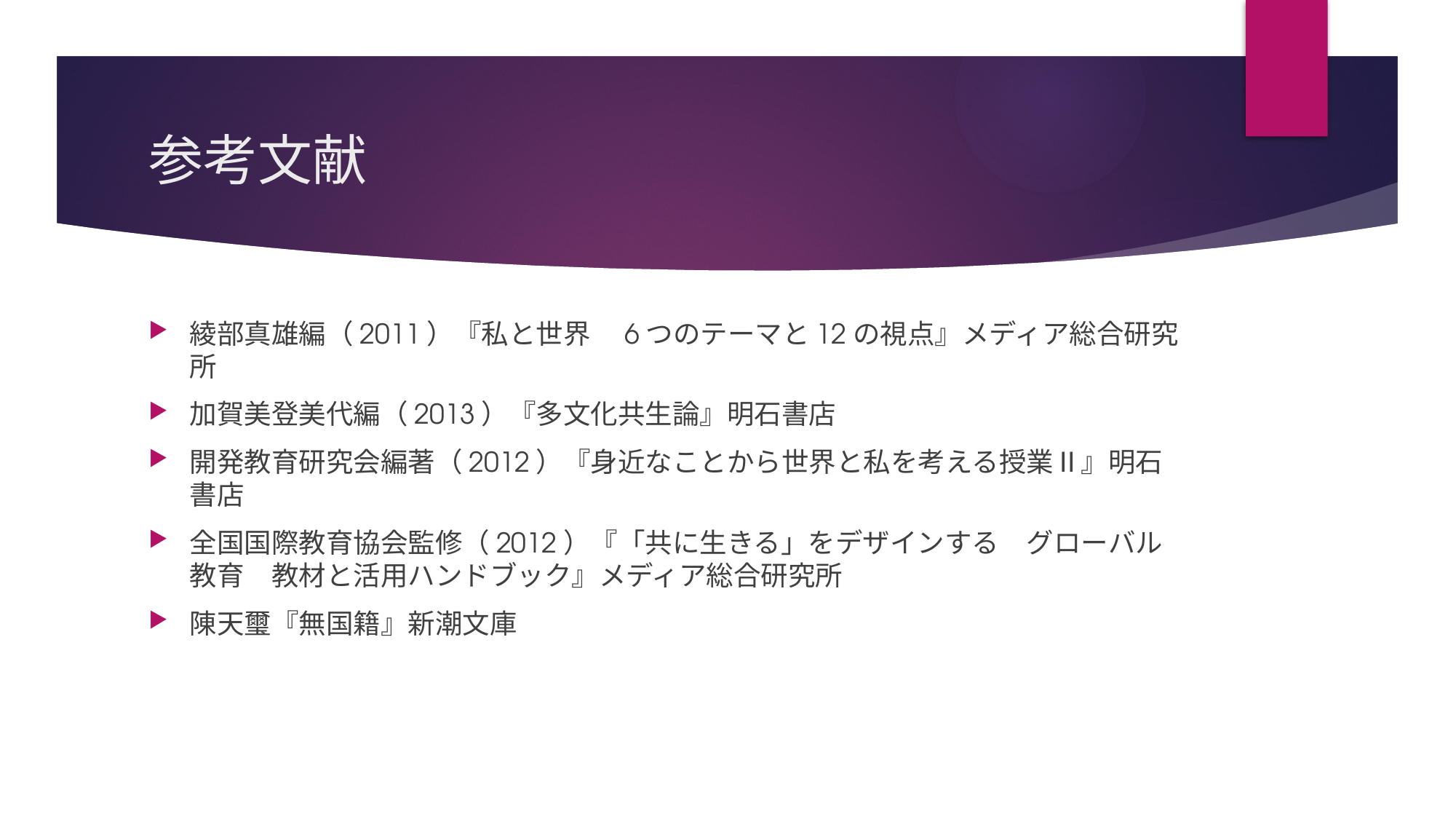

# 参考文献
綾部真雄編（2011）『私と世界　6つのテーマと12の視点』メディア総合研究所
加賀美登美代編（2013）『多文化共生論』明石書店
開発教育研究会編著（2012）『身近なことから世界と私を考える授業Ⅱ』明石書店
全国国際教育協会監修（2012）『「共に生きる」をデザインする　グローバル教育　教材と活用ハンドブック』メディア総合研究所
陳天璽『無国籍』新潮文庫